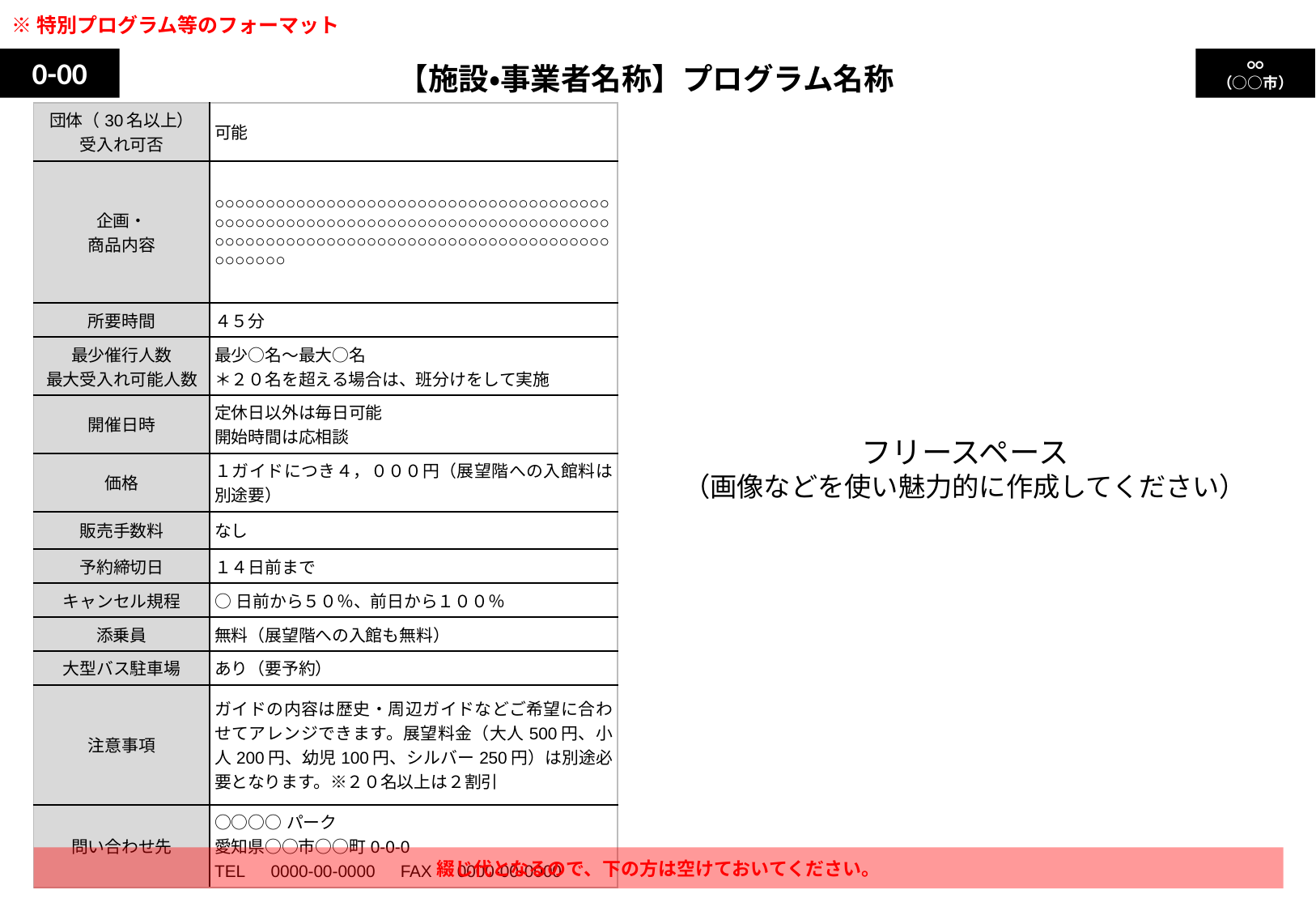

※特別プログラム等のフォーマット
0-00
○○
（○○市）
【施設・事業者名称】プログラム名称
| 団体（30名以上） 受入れ可否 | 可能 |
| --- | --- |
| 企画・ 商品内容 | ○○○○○○○○○○○○○○○○○○○○○○○○○○○○○○○○○○○○○○○○○○○○○○○○○○○○○○○○○○○○○○○○○○○○○○○○○○○○○○○○○○○○○○○○○○○○○○○○○○○○○○○○○○○○○○○○○○○○○○○○○○○○ |
| 所要時間 | ４５分 |
| 最少催行人数 最大受入れ可能人数 | 最少○名～最大○名 ＊２０名を超える場合は、班分けをして実施 |
| 開催日時 | 定休日以外は毎日可能 開始時間は応相談 |
| 価格 | １ガイドにつき４，０００円（展望階への入館料は別途要） |
| 販売手数料 | なし |
| 予約締切日 | １４日前まで |
| キャンセル規程 | ○日前から５０％、前日から１００％ |
| 添乗員 | 無料（展望階への入館も無料） |
| 大型バス駐車場 | あり（要予約） |
| 注意事項 | ガイドの内容は歴史・周辺ガイドなどご希望に合わせてアレンジできます。展望料金（大人500円、小人200円、幼児100円、シルバー250円）は別途必要となります。※２０名以上は２割引 |
| 問い合わせ先 | ○○○○パーク 愛知県○○市○○町0-0-0 TEL　0000-00-0000　FAX　0000-00-0000 |
フリースペース
（画像などを使い魅力的に作成してください）
綴じ代となるので、下の方は空けておいてください。